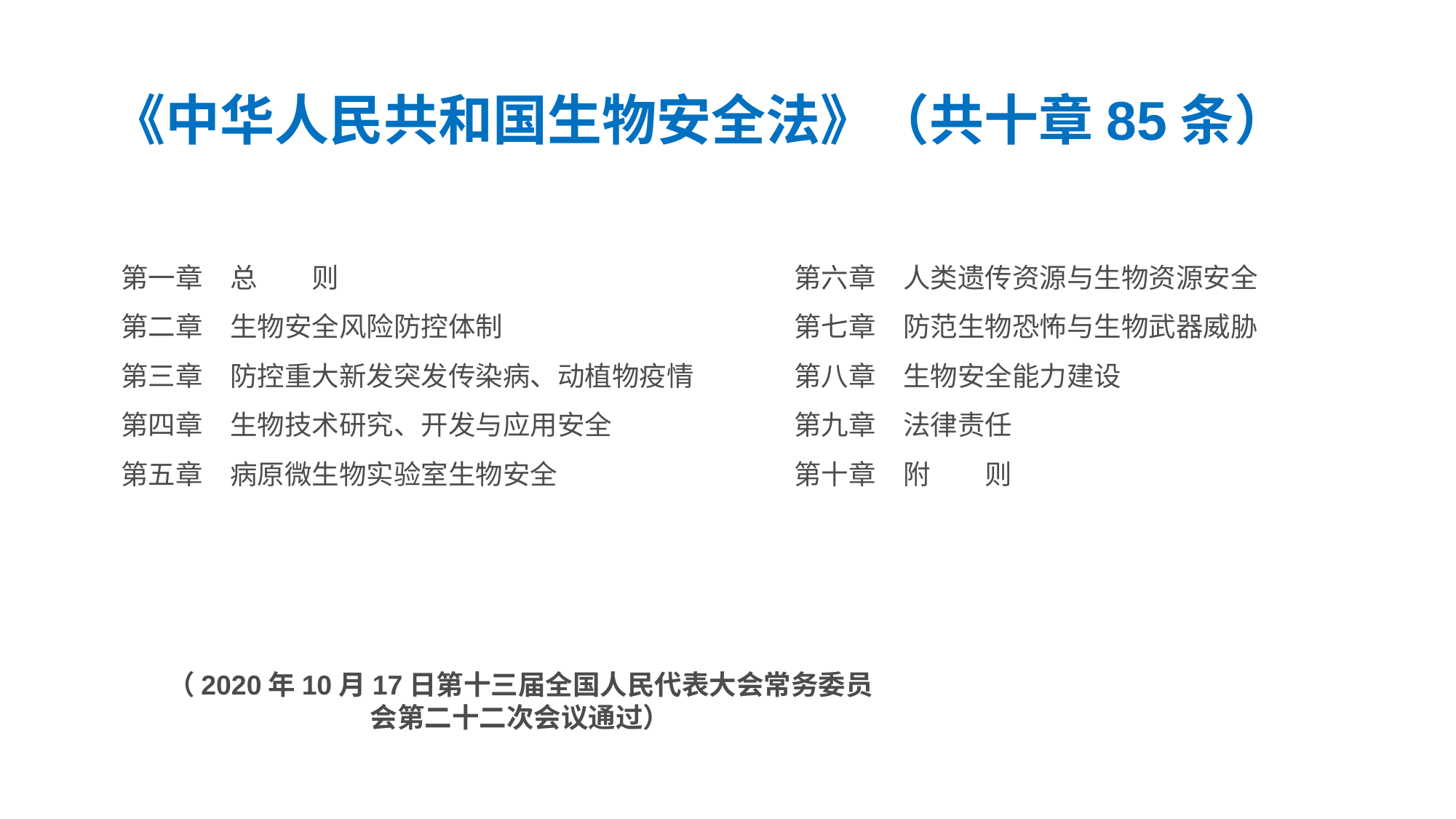

# 《中华人民共和国生物安全法》（共十章85条）
　　第一章　总　　则
　　第二章　生物安全风险防控体制
　　第三章　防控重大新发突发传染病、动植物疫情
　　第四章　生物技术研究、开发与应用安全
　　第五章　病原微生物实验室生物安全

第六章　人类遗传资源与生物资源安全
第七章　防范生物恐怖与生物武器威胁
第八章　生物安全能力建设
第九章　法律责任
第十章　附　　则
（2020年10月17日第十三届全国人民代表大会常务委员会第二十二次会议通过）
48